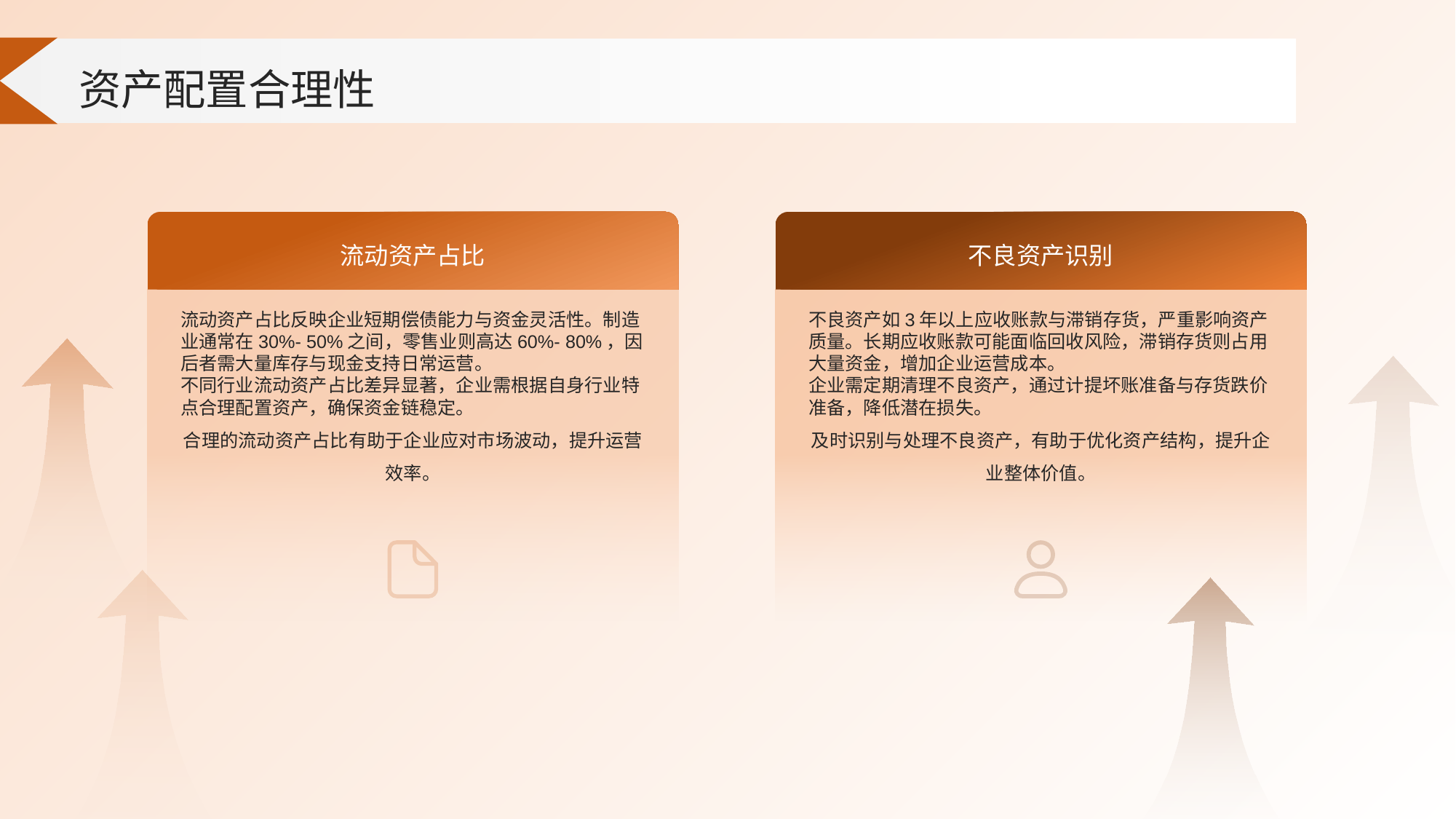

资产配置合理性
流动资产占比
不良资产识别

流动资产占比反映企业短期偿债能力与资金灵活性。制造业通常在30%- 50%之间，零售业则高达60%- 80%，因后者需大量库存与现金支持日常运营。
不同行业流动资产占比差异显著，企业需根据自身行业特点合理配置资产，确保资金链稳定。
合理的流动资产占比有助于企业应对市场波动，提升运营效率。
不良资产如3年以上应收账款与滞销存货，严重影响资产质量。长期应收账款可能面临回收风险，滞销存货则占用大量资金，增加企业运营成本。
企业需定期清理不良资产，通过计提坏账准备与存货跌价准备，降低潜在损失。
及时识别与处理不良资产，有助于优化资产结构，提升企业整体价值。